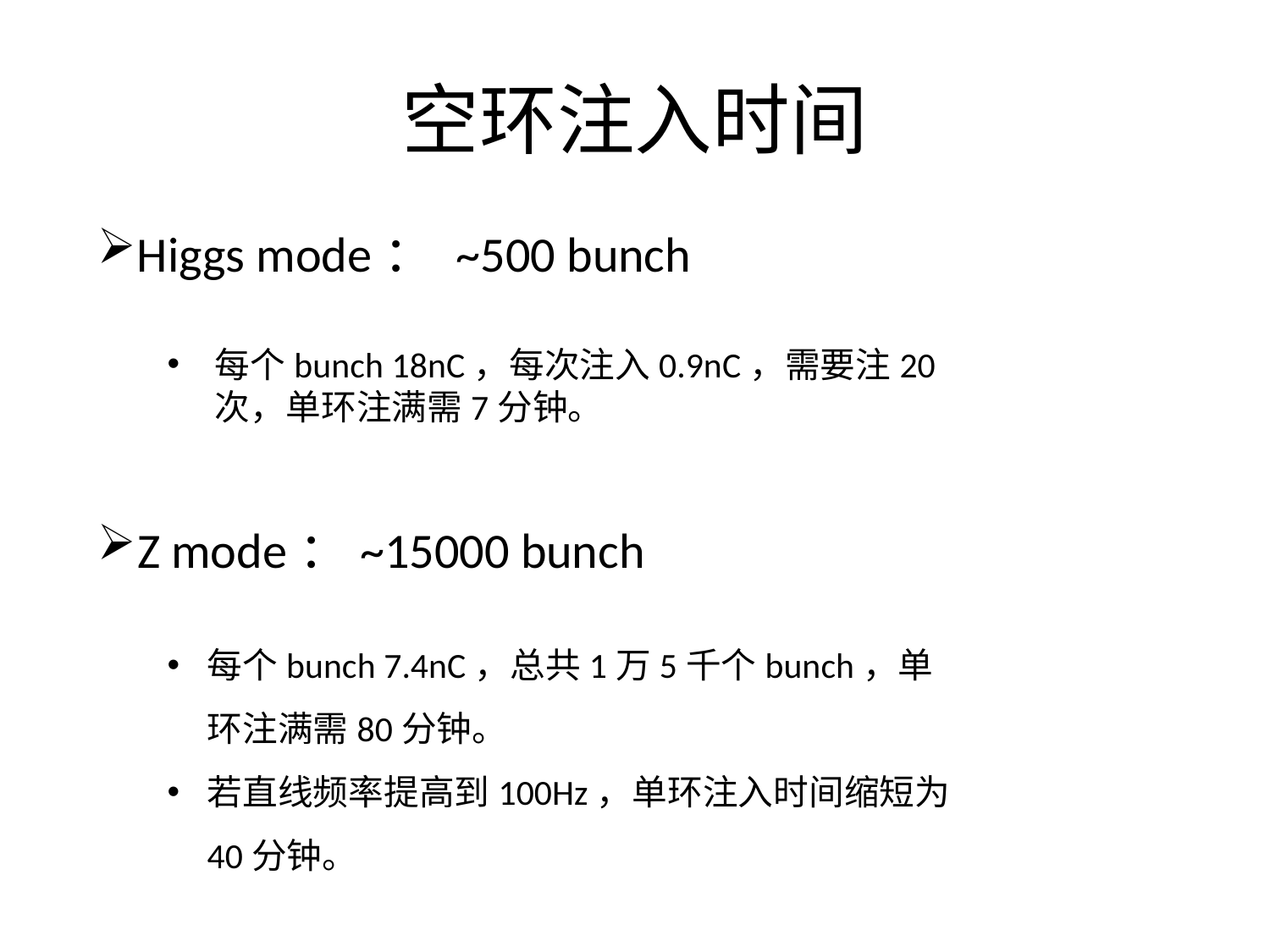

# 空环注入时间
Higgs mode： ~500 bunch
每个bunch 18nC，每次注入0.9nC，需要注20次，单环注满需7分钟。
Z mode：~15000 bunch
每个bunch 7.4nC，总共1万5千个bunch，单环注满需80分钟。
若直线频率提高到100Hz，单环注入时间缩短为40分钟。